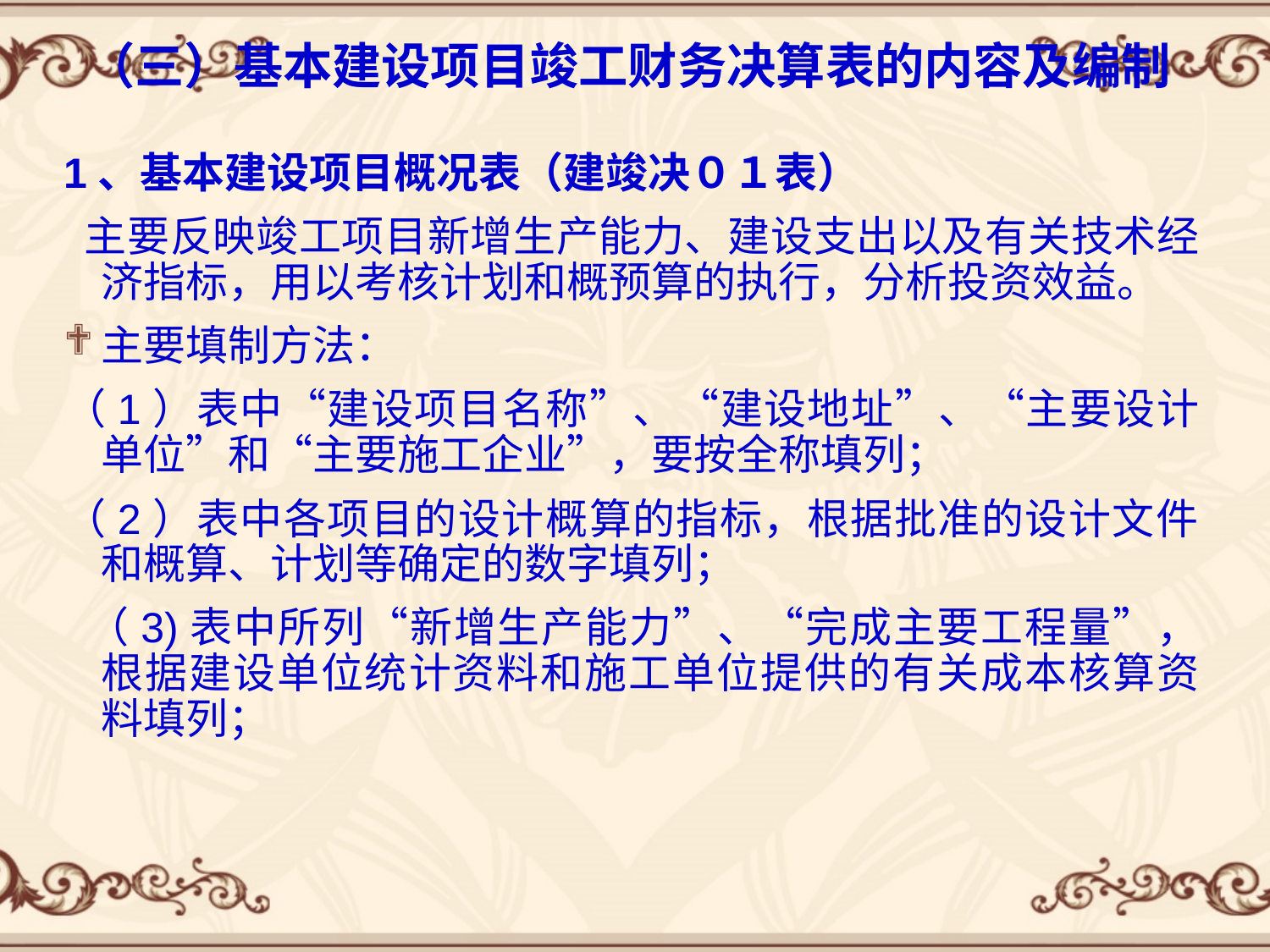

# （三）基本建设项目竣工财务决算表的内容及编制
1、基本建设项目概况表（建竣决０１表）
 主要反映竣工项目新增生产能力、建设支出以及有关技术经济指标，用以考核计划和概预算的执行，分析投资效益。
主要填制方法：
（1）表中“建设项目名称”、“建设地址”、“主要设计单位”和“主要施工企业”，要按全称填列；
（2）表中各项目的设计概算的指标，根据批准的设计文件和概算、计划等确定的数字填列；
 （3)表中所列“新增生产能力”、“完成主要工程量”，根据建设单位统计资料和施工单位提供的有关成本核算资料填列；